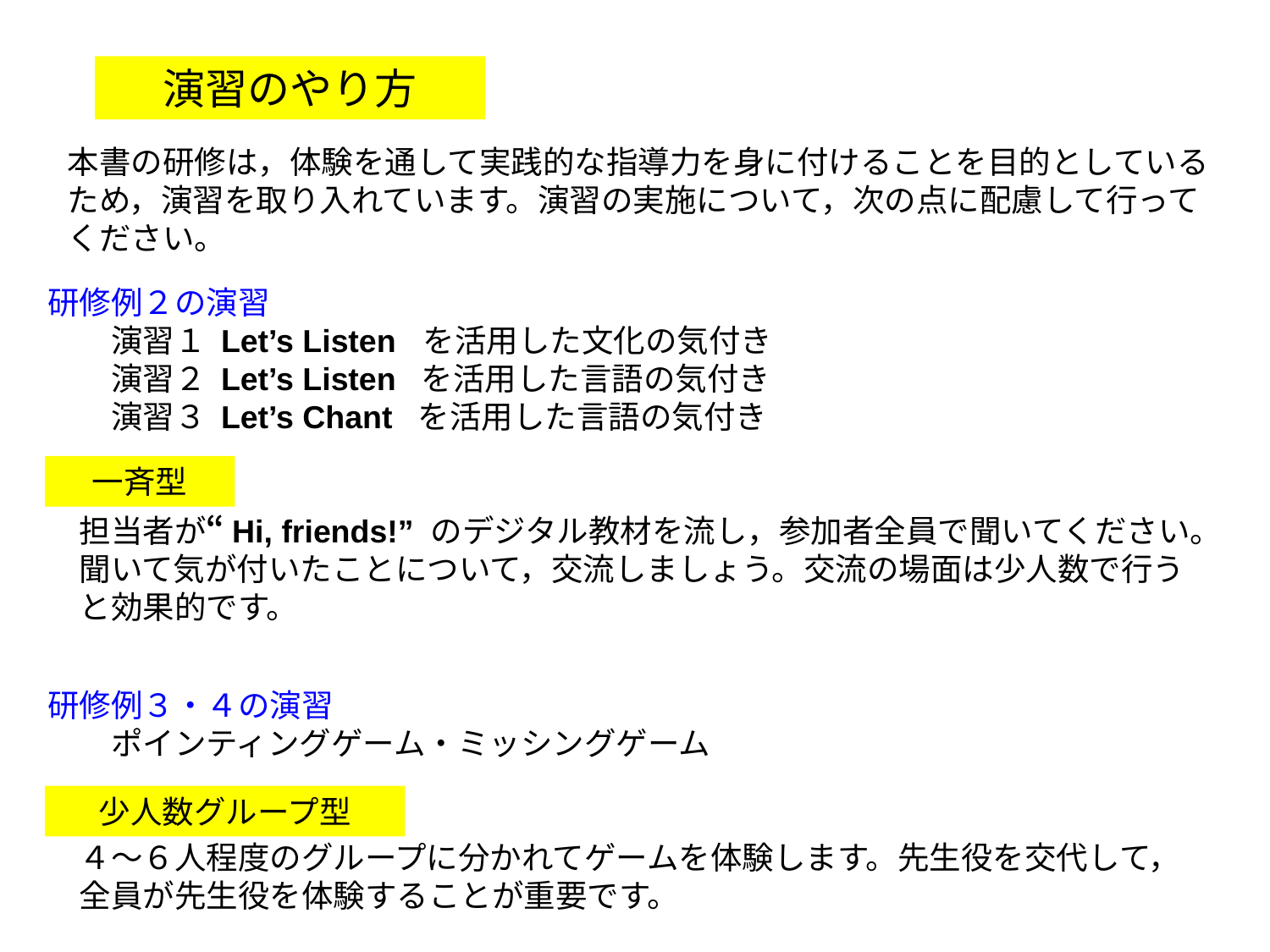

演習のやり方
本書の研修は，体験を通して実践的な指導力を身に付けることを目的としているため，演習を取り入れています。演習の実施について，次の点に配慮して行ってください。
研修例２の演習
　　演習１ Let’s Listen を活用した文化の気付き
　　演習２ Let’s Listen  を活用した言語の気付き
　　演習３ Let’s Chant  を活用した言語の気付き

　担当者が“Hi, friends!” のデジタル教材を流し，参加者全員で聞いてください。
　聞いて気が付いたことについて，交流しましょう。交流の場面は少人数で行う
　と効果的です。

研修例３・４の演習
　　ポインティングゲーム・ミッシングゲーム

　４～６人程度のグループに分かれてゲームを体験します。先生役を交代して，
　全員が先生役を体験することが重要です。
一斉型
少人数グループ型